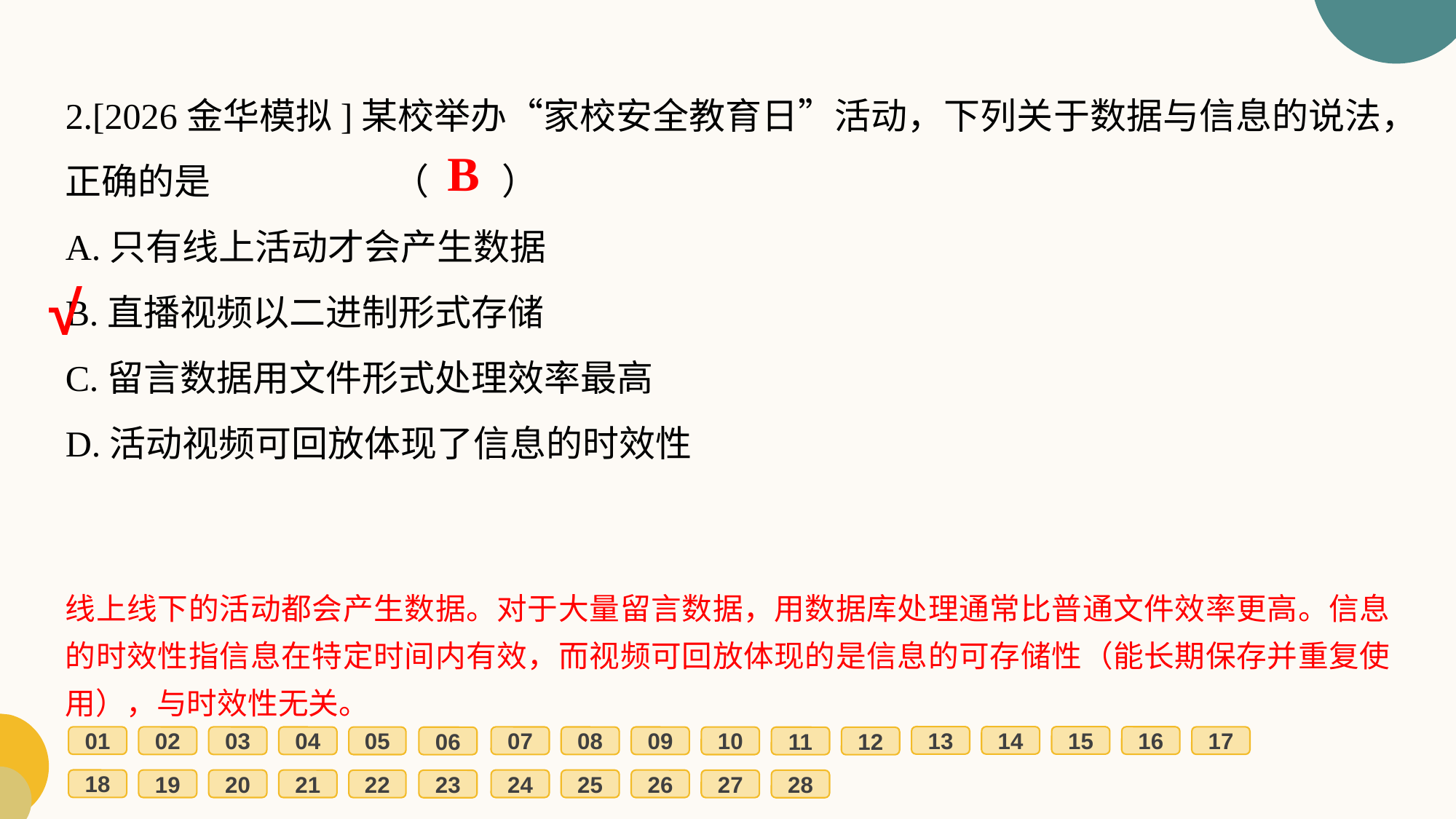

2.[2026金华模拟]某校举办“家校安全教育日”活动，下列关于数据与信息的说法，正确的是		（　　）
A.只有线上活动才会产生数据
B.直播视频以二进制形式存储
C.留言数据用文件形式处理效率最高
D.活动视频可回放体现了信息的时效性
B
√
线上线下的活动都会产生数据。对于大量留言数据，用数据库处理通常比普通文件效率更高。信息的时效性指信息在特定时间内有效，而视频可回放体现的是信息的可存储性（能长期保存并重复使用），与时效性无关。